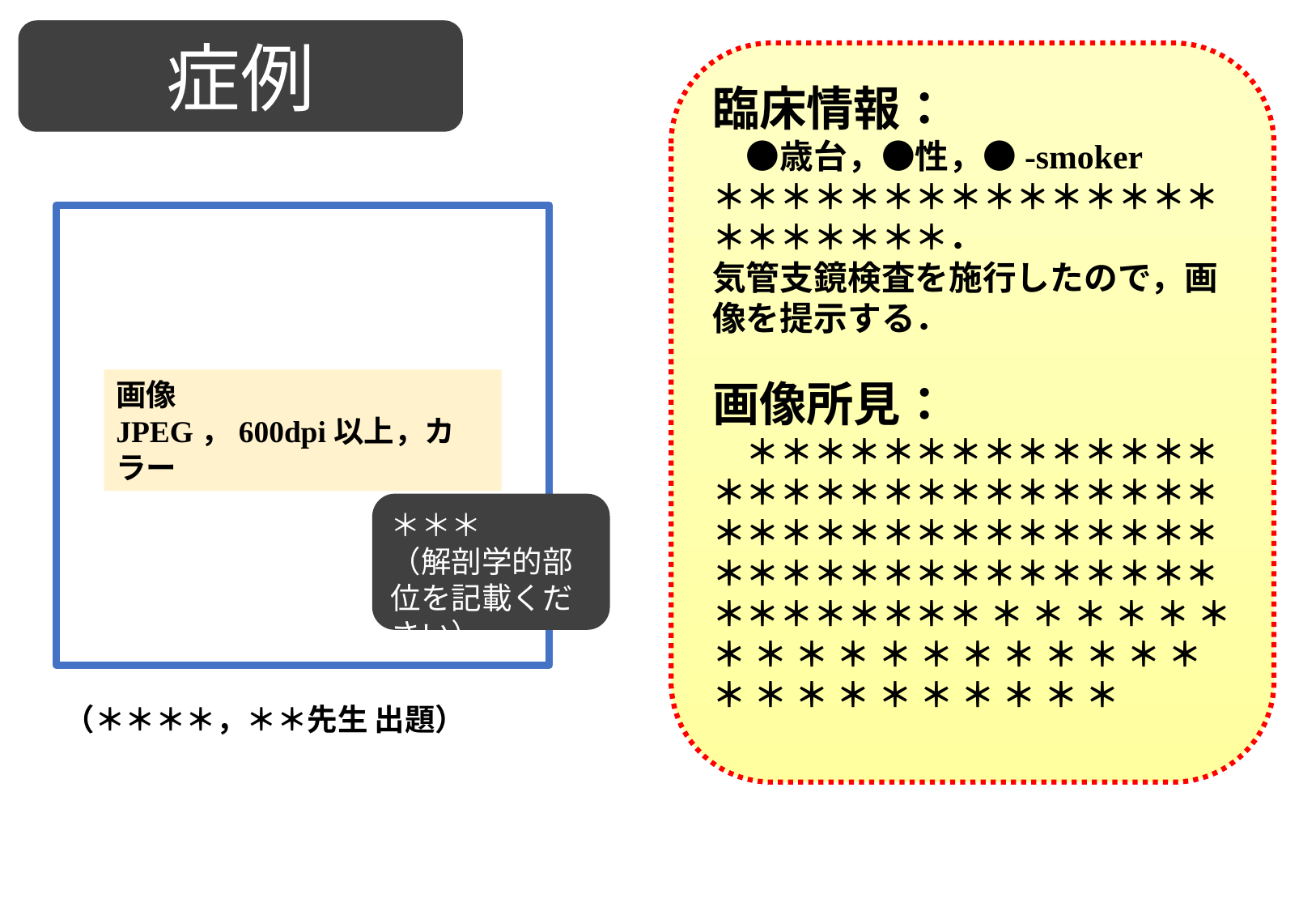

症例
臨床情報：
　●歳台，●性，●-smoker
＊＊＊＊＊＊＊＊＊＊＊＊＊＊＊＊＊＊＊＊＊＊．
気管支鏡検査を施行したので，画像を提示する．

画像所見：
　＊＊＊＊＊＊＊＊＊＊＊＊＊＊＊＊＊＊＊＊＊＊＊＊＊＊＊＊＊＊＊＊＊＊＊＊＊＊＊＊＊＊＊＊＊＊＊＊＊＊＊＊＊＊＊＊＊＊＊＊＊＊＊＊＊＊＊ ＊ ＊ ＊ ＊ ＊ ＊ ＊ ＊ ＊ ＊ ＊ ＊ ＊ ＊ ＊ ＊ ＊ ＊ ＊ ＊ ＊ ＊ ＊ ＊ ＊ ＊ ＊ ＊

画像
JPEG，600dpi以上，カラー
＊＊＊
（解剖学的部位を記載ください）
（＊＊＊＊，＊＊先生 出題）